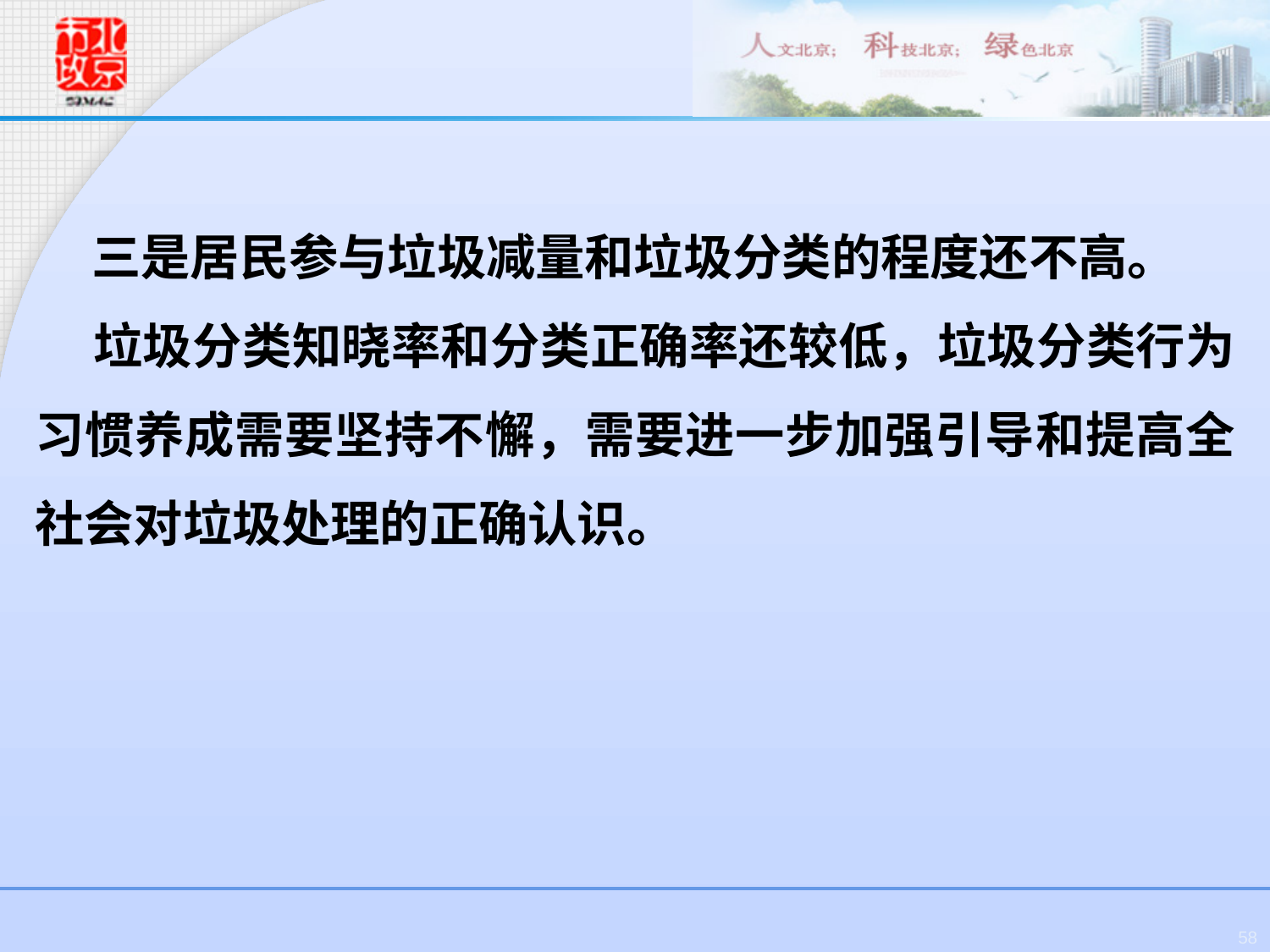

三是居民参与垃圾减量和垃圾分类的程度还不高。
    垃圾分类知晓率和分类正确率还较低，垃圾分类行为习惯养成需要坚持不懈，需要进一步加强引导和提高全社会对垃圾处理的正确认识。

58